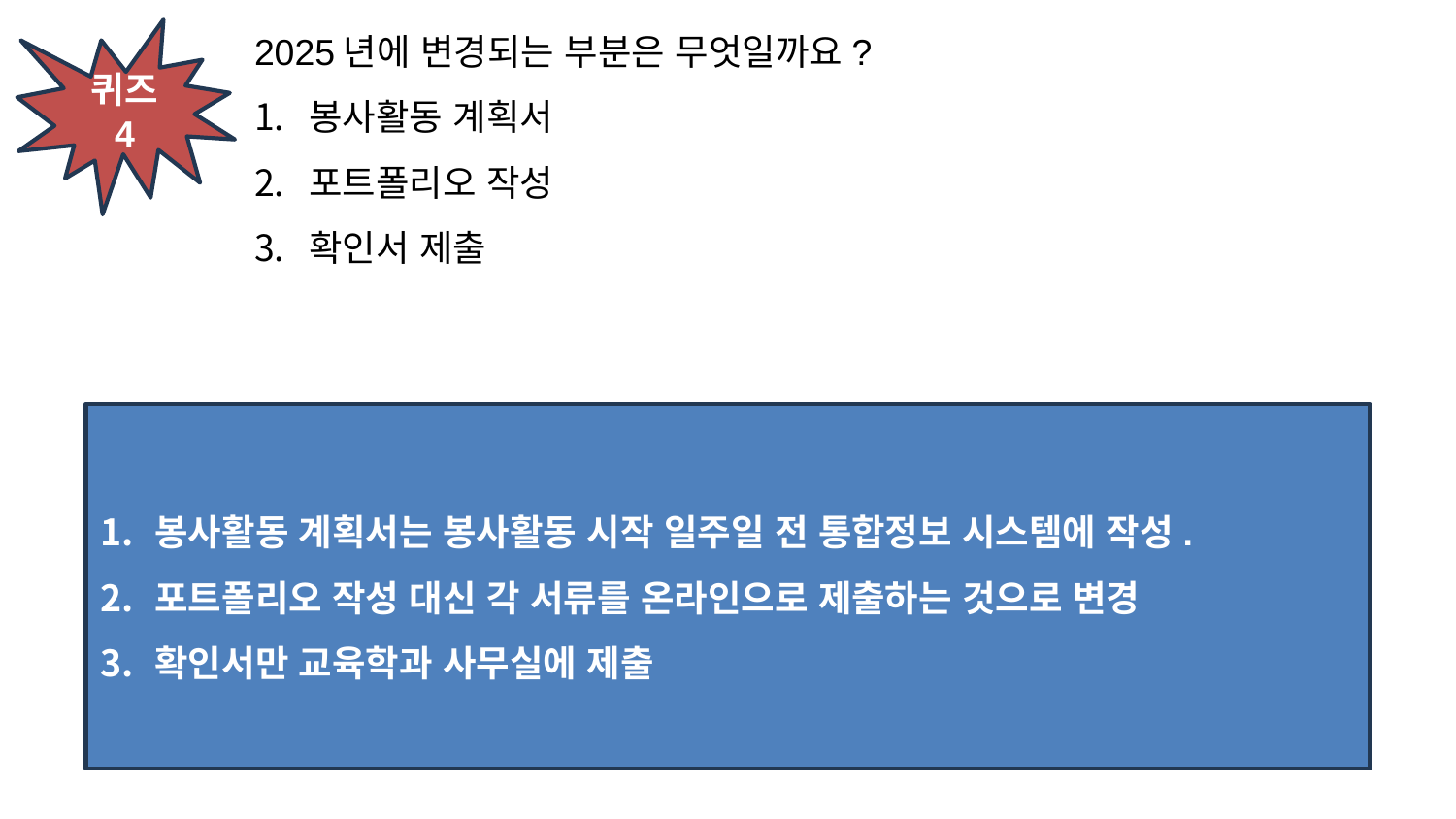

2025년에 변경되는 부분은 무엇일까요?
봉사활동 계획서
포트폴리오 작성
확인서 제출
퀴즈 4
봉사활동 계획서는 봉사활동 시작 일주일 전 통합정보 시스템에 작성.
포트폴리오 작성 대신 각 서류를 온라인으로 제출하는 것으로 변경
확인서만 교육학과 사무실에 제출